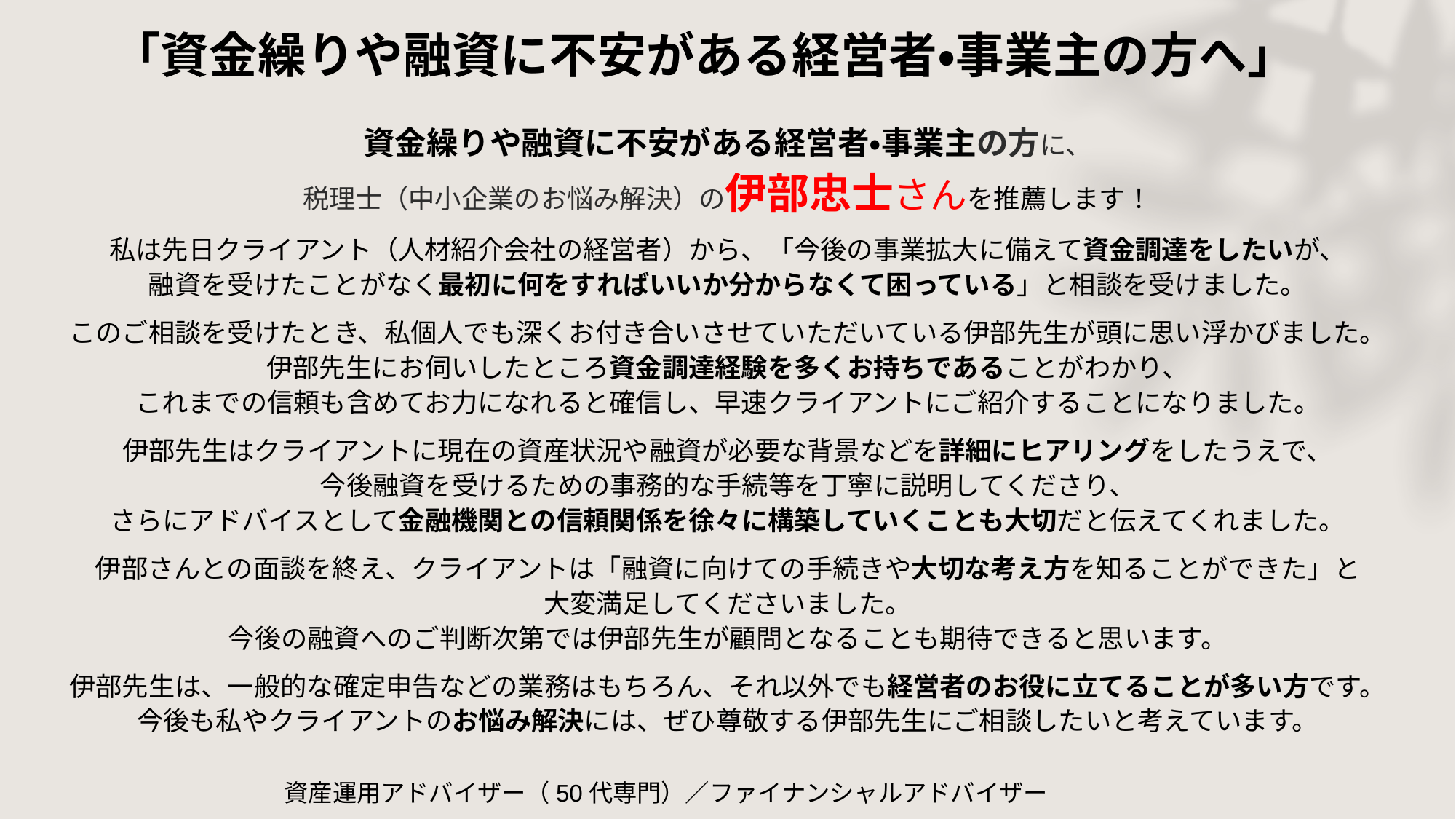

# 「資金繰りや融資に不安がある経営者・事業主の方へ」
資金繰りや融資に不安がある経営者・事業主の方に、
税理士（中小企業のお悩み解決）の伊部忠士さんを推薦します！
私は先日クライアント（人材紹介会社の経営者）から、「今後の事業拡大に備えて資金調達をしたいが、
融資を受けたことがなく最初に何をすればいいか分からなくて困っている」と相談を受けました。
このご相談を受けたとき、私個人でも深くお付き合いさせていただいている伊部先生が頭に思い浮かびました。
伊部先生にお伺いしたところ資金調達経験を多くお持ちであることがわかり、
これまでの信頼も含めてお力になれると確信し、早速クライアントにご紹介することになりました。
伊部先生はクライアントに現在の資産状況や融資が必要な背景などを詳細にヒアリングをしたうえで、
今後融資を受けるための事務的な手続等を丁寧に説明してくださり、
さらにアドバイスとして金融機関との信頼関係を徐々に構築していくことも大切だと伝えてくれました。
伊部さんとの面談を終え、クライアントは「融資に向けての手続きや大切な考え方を知ることができた」と
大変満足してくださいました。
今後の融資へのご判断次第では伊部先生が顧問となることも期待できると思います。
伊部先生は、一般的な確定申告などの業務はもちろん、それ以外でも経営者のお役に立てることが多い方です。
今後も私やクライアントのお悩み解決には、ぜひ尊敬する伊部先生にご相談したいと考えています。
資産運用アドバイザー（50代専門）／ファイナンシャルアドバイザー